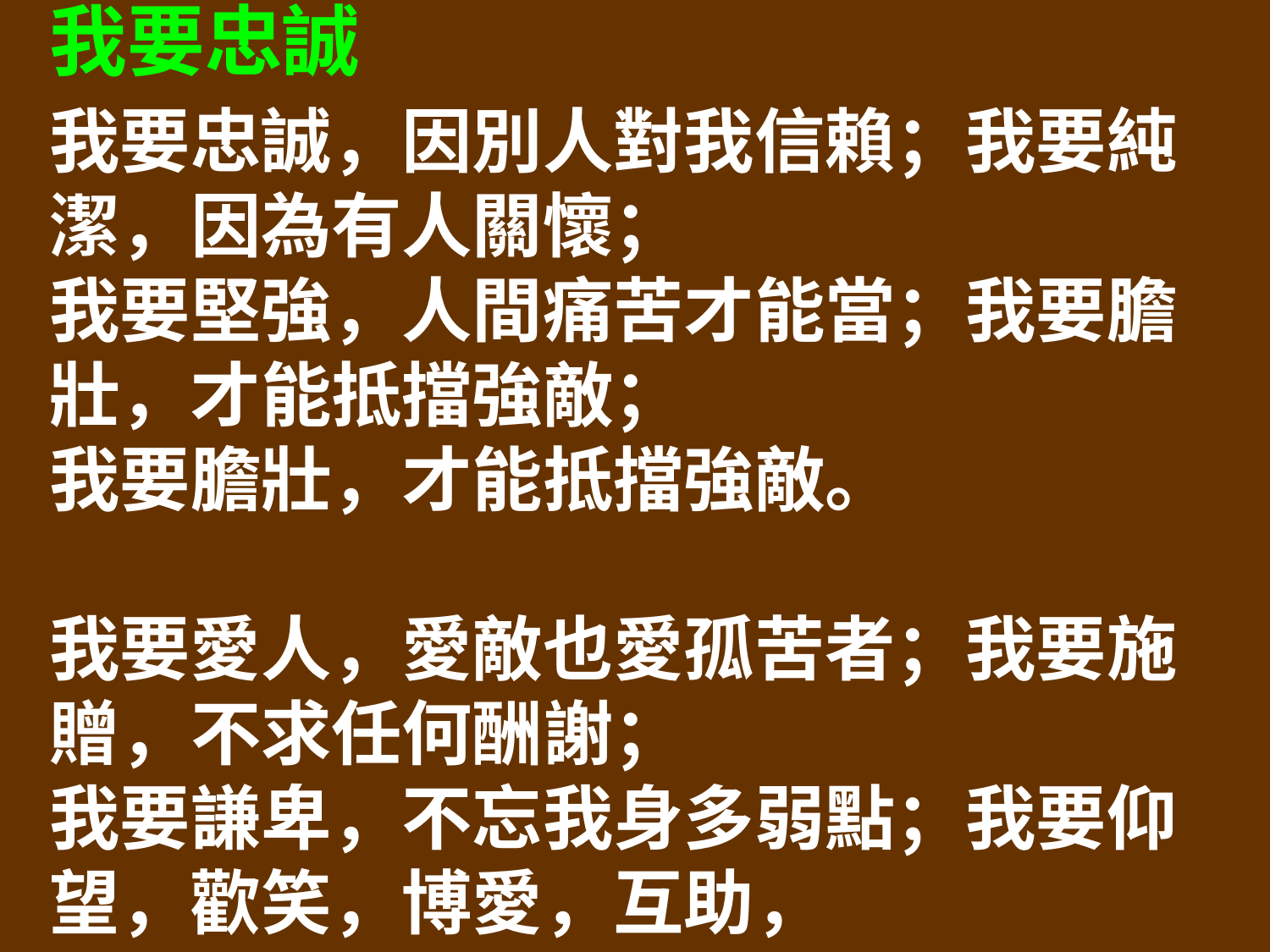

我要忠誠
我要忠誠，因別人對我信賴；我要純潔，因為有人關懷；
我要堅強，人間痛苦才能當；我要膽壯，才能抵擋強敵；
我要膽壯，才能抵擋強敵。

我要愛人，愛敵也愛孤苦者；我要施贈，不求任何酬謝；
我要謙卑，不忘我身多弱點；我要仰望，歡笑，博愛，互助，
我要仰望，歡笑，博愛，互助。

因主忠誠，對我祂也願信賴；因主聖潔，對我祂也關懷；
基督堅強，一切痛苦祂擔當；向我彰顯至聖大愛無量，